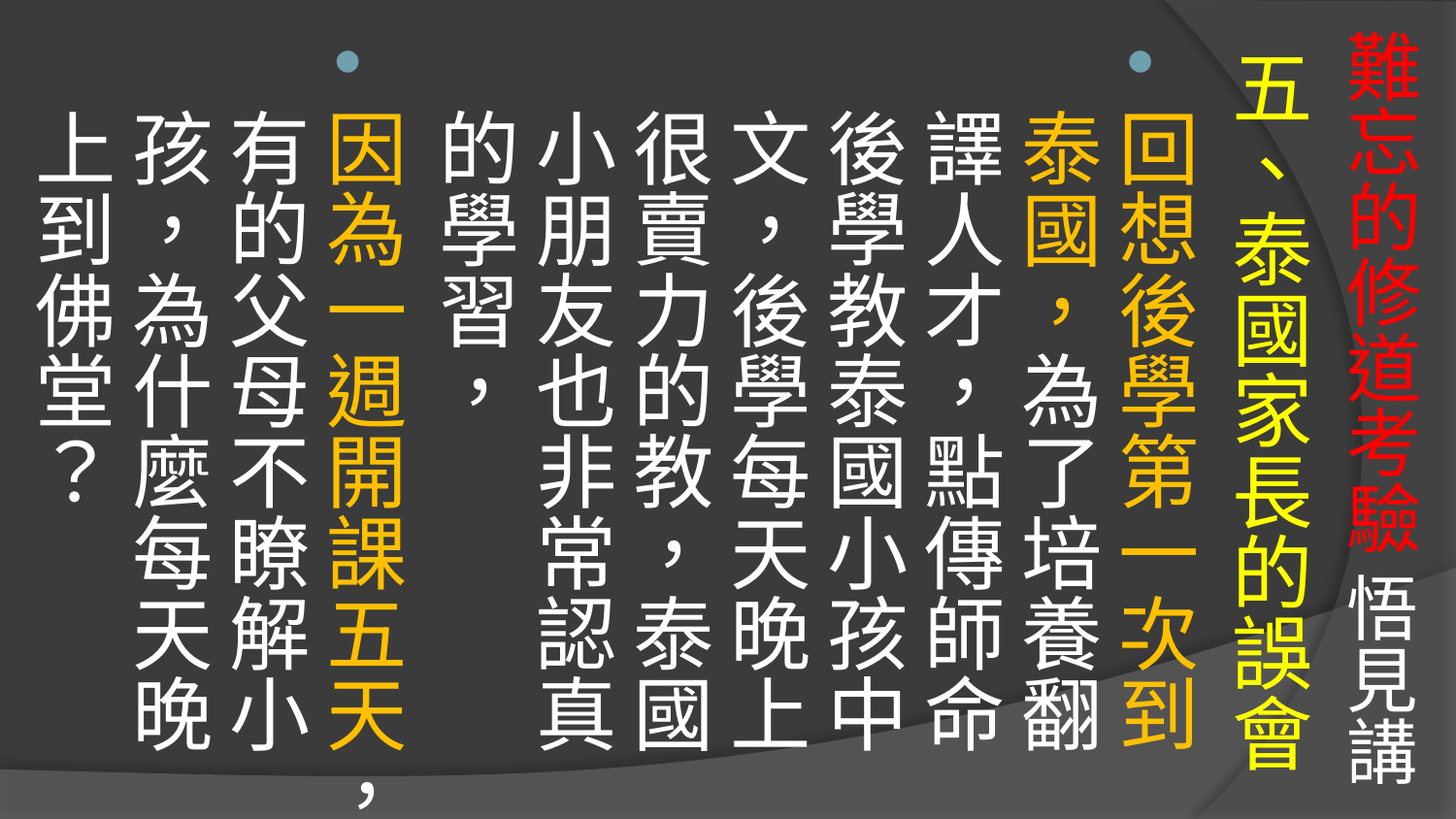

# 難忘的修道考驗 悟見講
五、泰國家長的誤會
回想後學第一次到泰國，為了培養翻譯人才，點傳師命後學教泰國小孩中文，後學每天晚上很賣力的教，泰國小朋友也非常認真的學習，
因為一週開課五天，有的父母不瞭解小孩，為什麼每天晚上到佛堂？